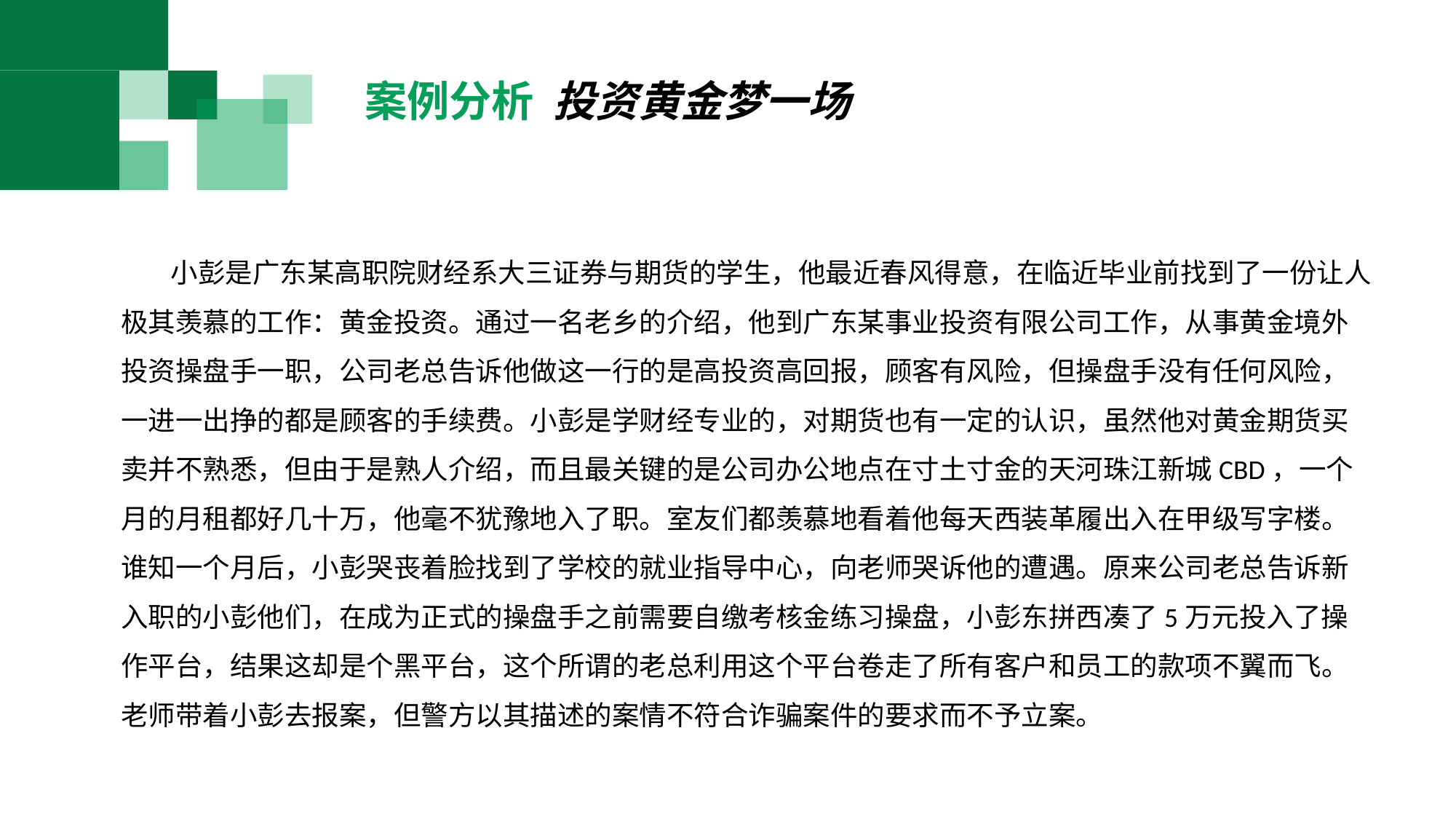

案例分析  投资黄金梦一场

       小彭是广东某高职院财经系大三证券与期货的学生，他最近春风得意，在临近毕业前找到了一份让人极其羡慕的工作：黄金投资。通过一名老乡的介绍，他到广东某事业投资有限公司工作，从事黄金境外投资操盘手一职，公司老总告诉他做这一行的是高投资高回报，顾客有风险，但操盘手没有任何风险，一进一出挣的都是顾客的手续费。小彭是学财经专业的，对期货也有一定的认识，虽然他对黄金期货买卖并不熟悉，但由于是熟人介绍，而且最关键的是公司办公地点在寸土寸金的天河珠江新城CBD，一个月的月租都好几十万，他毫不犹豫地入了职。室友们都羡慕地看着他每天西装革履出入在甲级写字楼。谁知一个月后，小彭哭丧着脸找到了学校的就业指导中心，向老师哭诉他的遭遇。原来公司老总告诉新入职的小彭他们，在成为正式的操盘手之前需要自缴考核金练习操盘，小彭东拼西凑了5万元投入了操作平台，结果这却是个黑平台，这个所谓的老总利用这个平台卷走了所有客户和员工的款项不翼而飞。老师带着小彭去报案，但警方以其描述的案情不符合诈骗案件的要求而不予立案。
ADD YOUR
TITLE HERE ADD